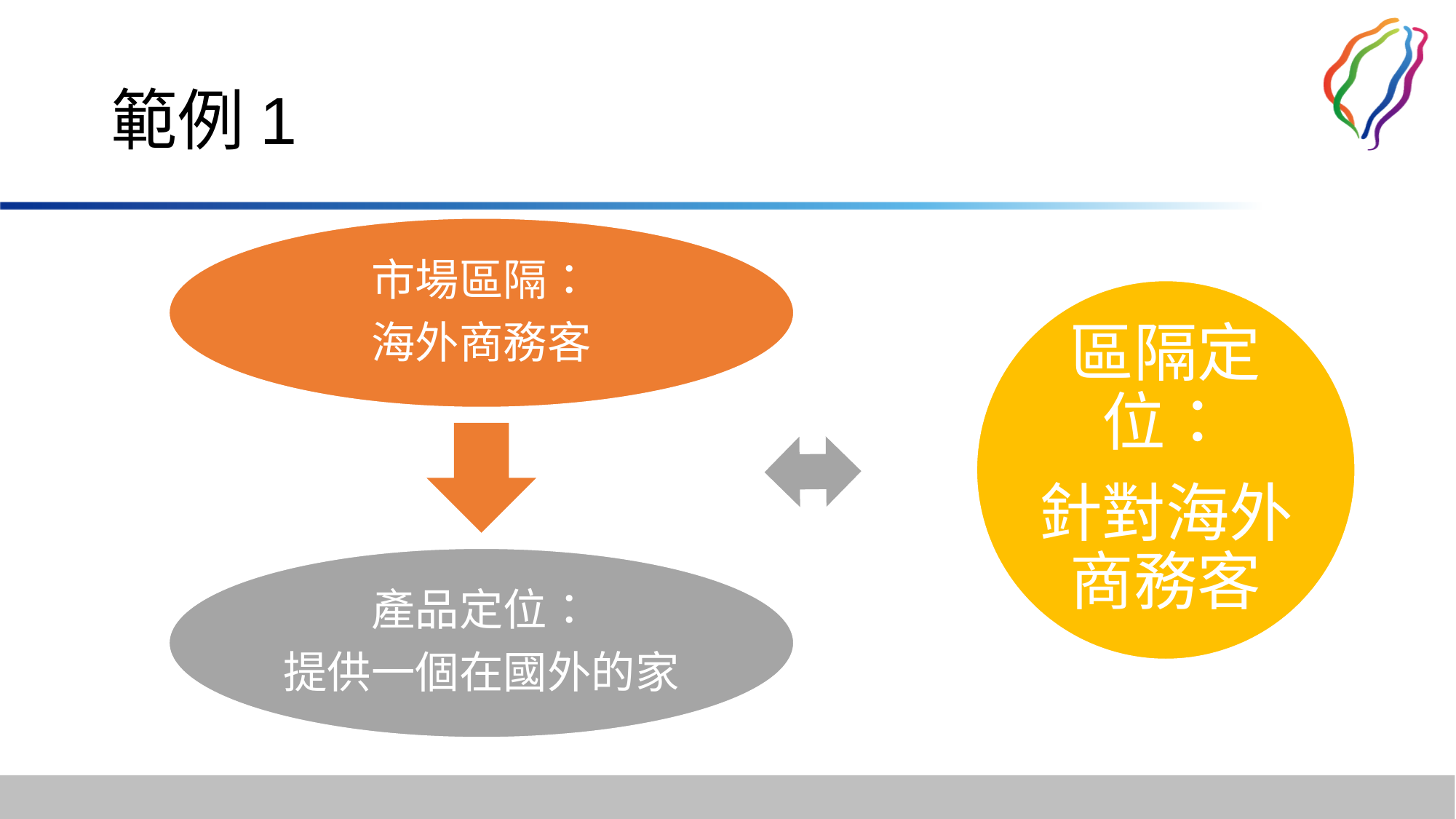

# 範例1
市場區隔：
海外商務客

產品定位：
提供一個在國外的家

區隔定位：
針對海外商務客